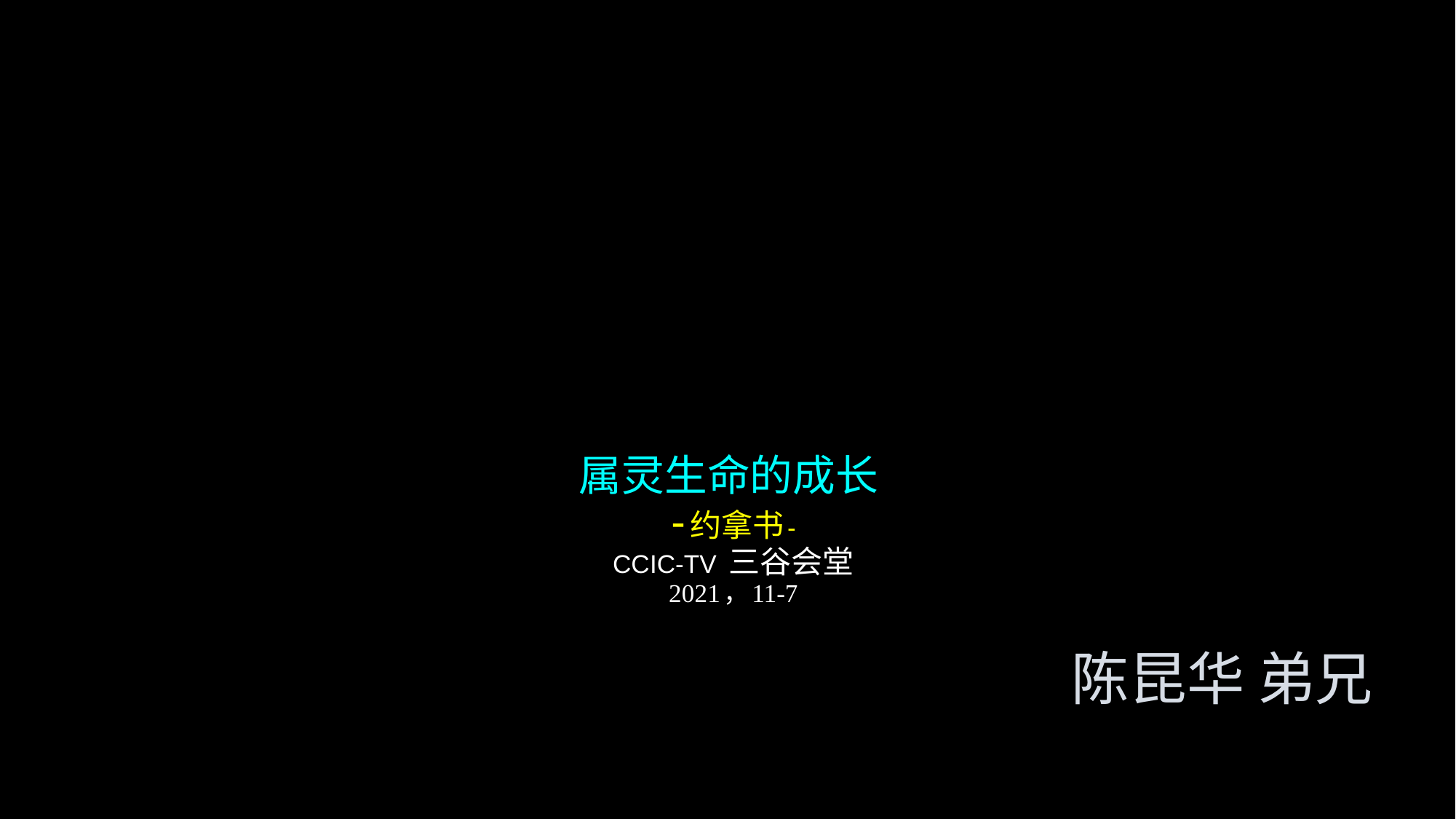

# 属灵生命的成长 -约拿书- CCIC-TV 三谷会堂 2021，11-7

陈昆华 弟兄